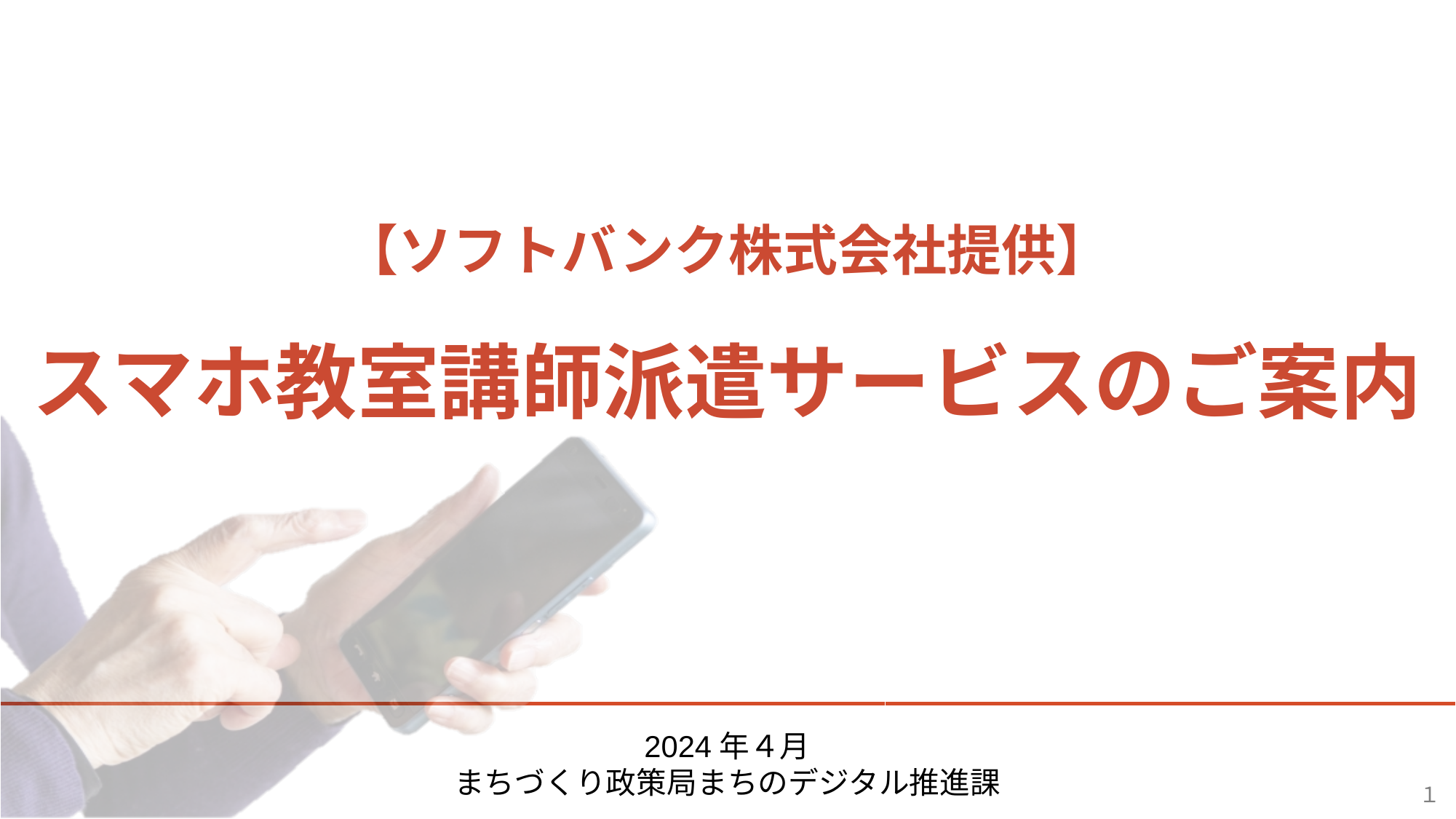

【ソフトバンク株式会社提供】
スマホ教室講師派遣サービスのご案内

2024年４月
まちづくり政策局まちのデジタル推進課
１